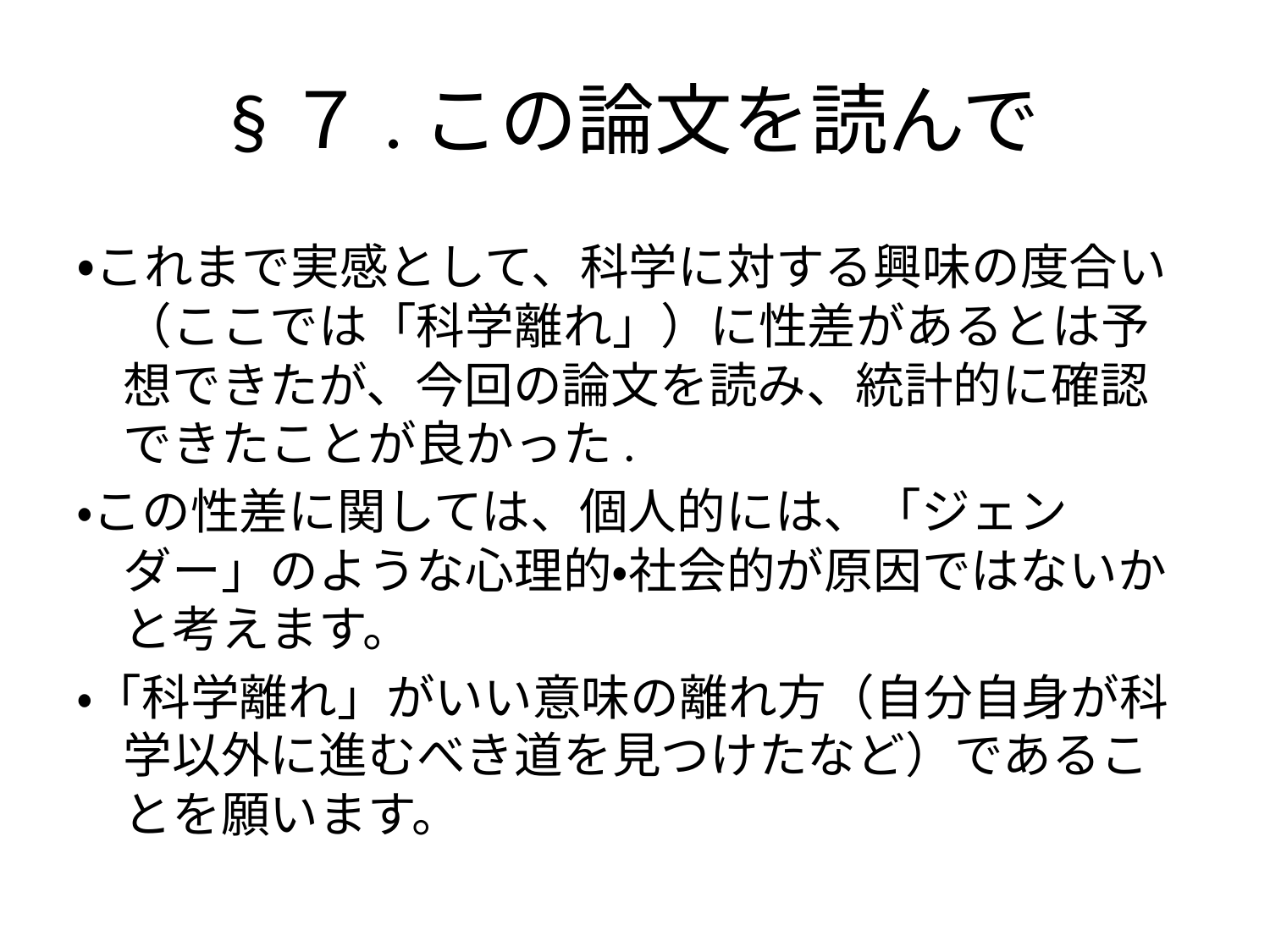

# §７.この論文を読んで
・これまで実感として、科学に対する興味の度合い（ここでは「科学離れ」）に性差があるとは予想できたが、今回の論文を読み、統計的に確認できたことが良かった.
・この性差に関しては、個人的には、「ジェンダー」のような心理的・社会的が原因ではないかと考えます。
・「科学離れ」がいい意味の離れ方（自分自身が科学以外に進むべき道を見つけたなど）であることを願います。